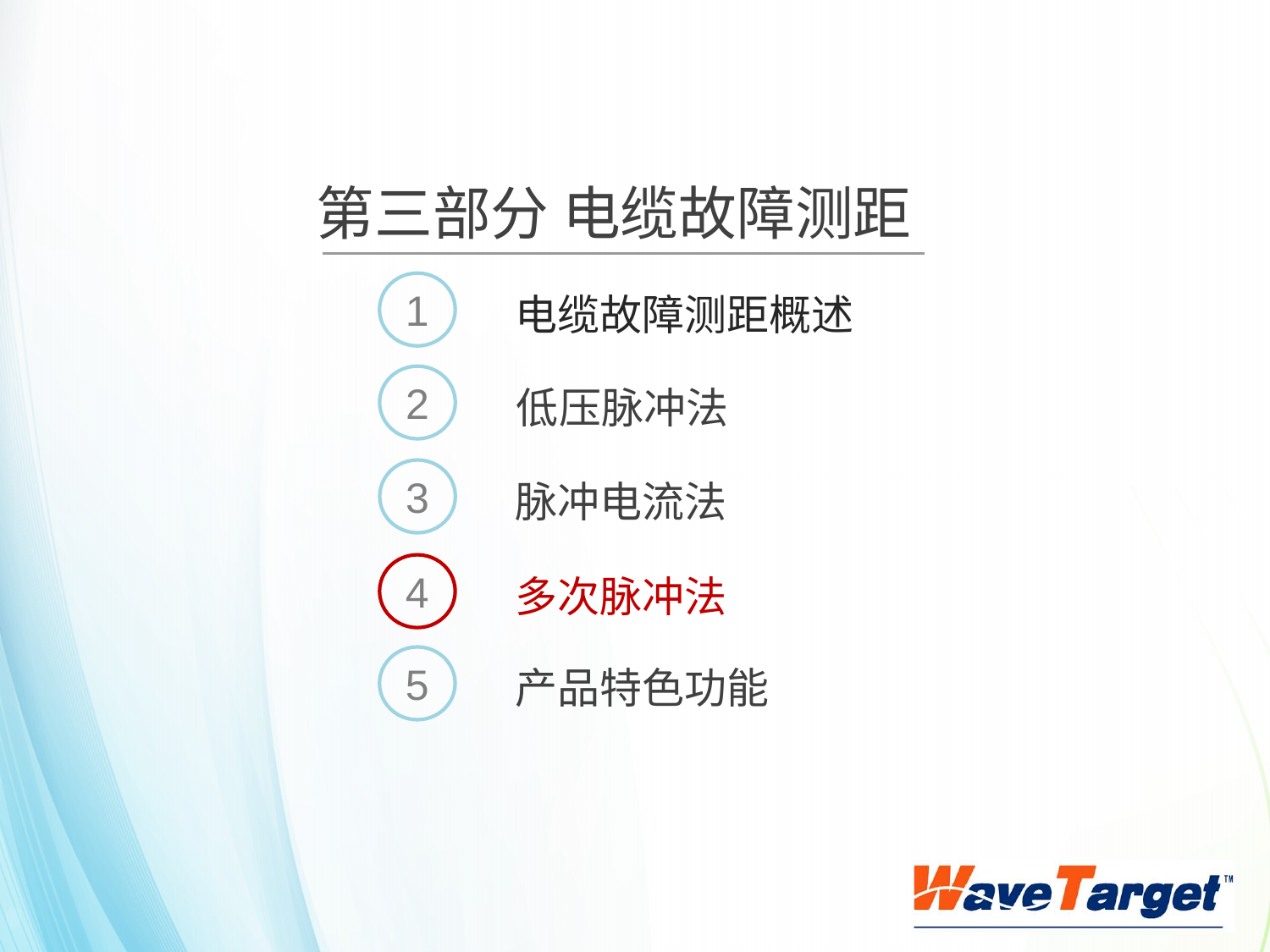

第三部分 电缆故障测距
1
电缆故障测距概述
2
低压脉冲法
3
脉冲电流法
4
多次脉冲法
5
产品特色功能